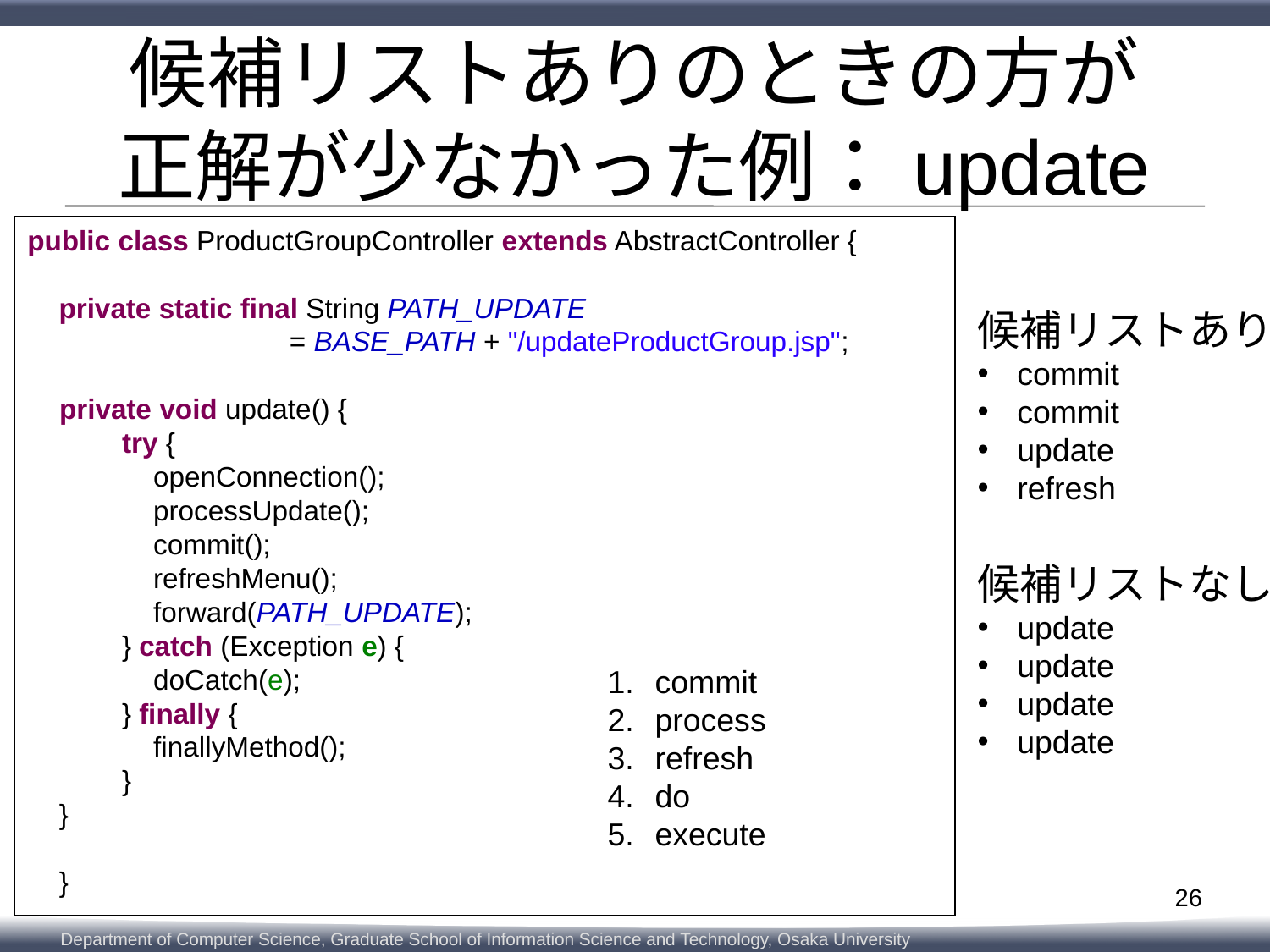

# 候補リストありのときの方が 正解が少なかった例：update
public class ProductGroupController extends AbstractController {

    private static final String PATH_UPDATE
		 = BASE_PATH + "/updateProductGroup.jsp";

private void update() {
        try {
            openConnection();
            processUpdate();
            commit();
            refreshMenu();
            forward(PATH_UPDATE);
        } catch (Exception e) {
            doCatch(e);
        } finally {
            finallyMethod();
        }
}

}
候補リストあり
commit
commit
update
refresh

候補リストなし
update
update
update
update

commit
process
refresh
do
execute
26